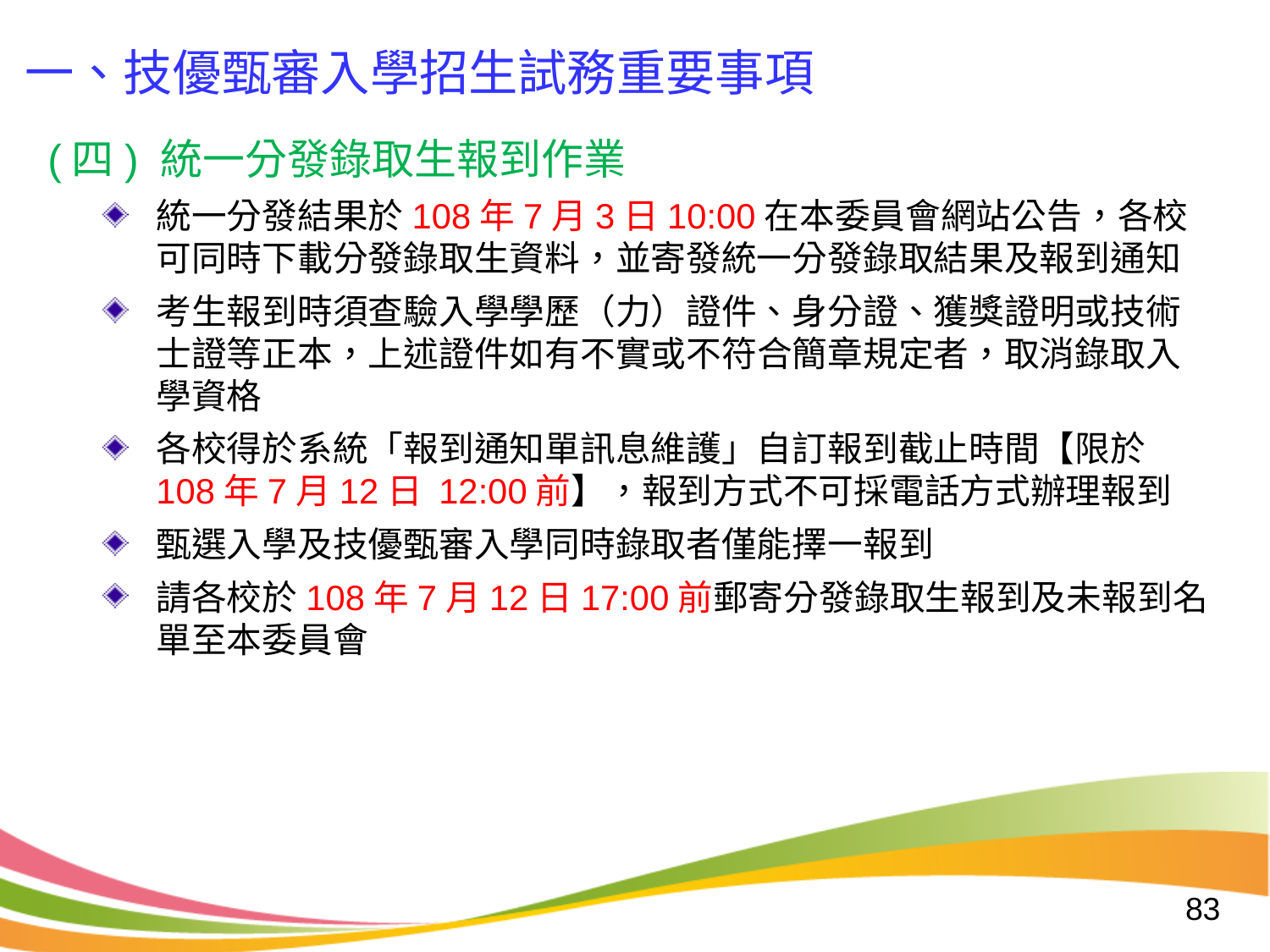

一、技優甄審入學招生試務重要事項
(四) 統一分發錄取生報到作業
統一分發結果於108年7月3日10:00在本委員會網站公告，各校可同時下載分發錄取生資料，並寄發統一分發錄取結果及報到通知
考生報到時須查驗入學學歷（力）證件、身分證、獲獎證明或技術士證等正本，上述證件如有不實或不符合簡章規定者，取消錄取入學資格
各校得於系統「報到通知單訊息維護」自訂報到截止時間【限於108年7月12日 12:00前】，報到方式不可採電話方式辦理報到
甄選入學及技優甄審入學同時錄取者僅能擇一報到
請各校於108年7月12日17:00前郵寄分發錄取生報到及未報到名單至本委員會